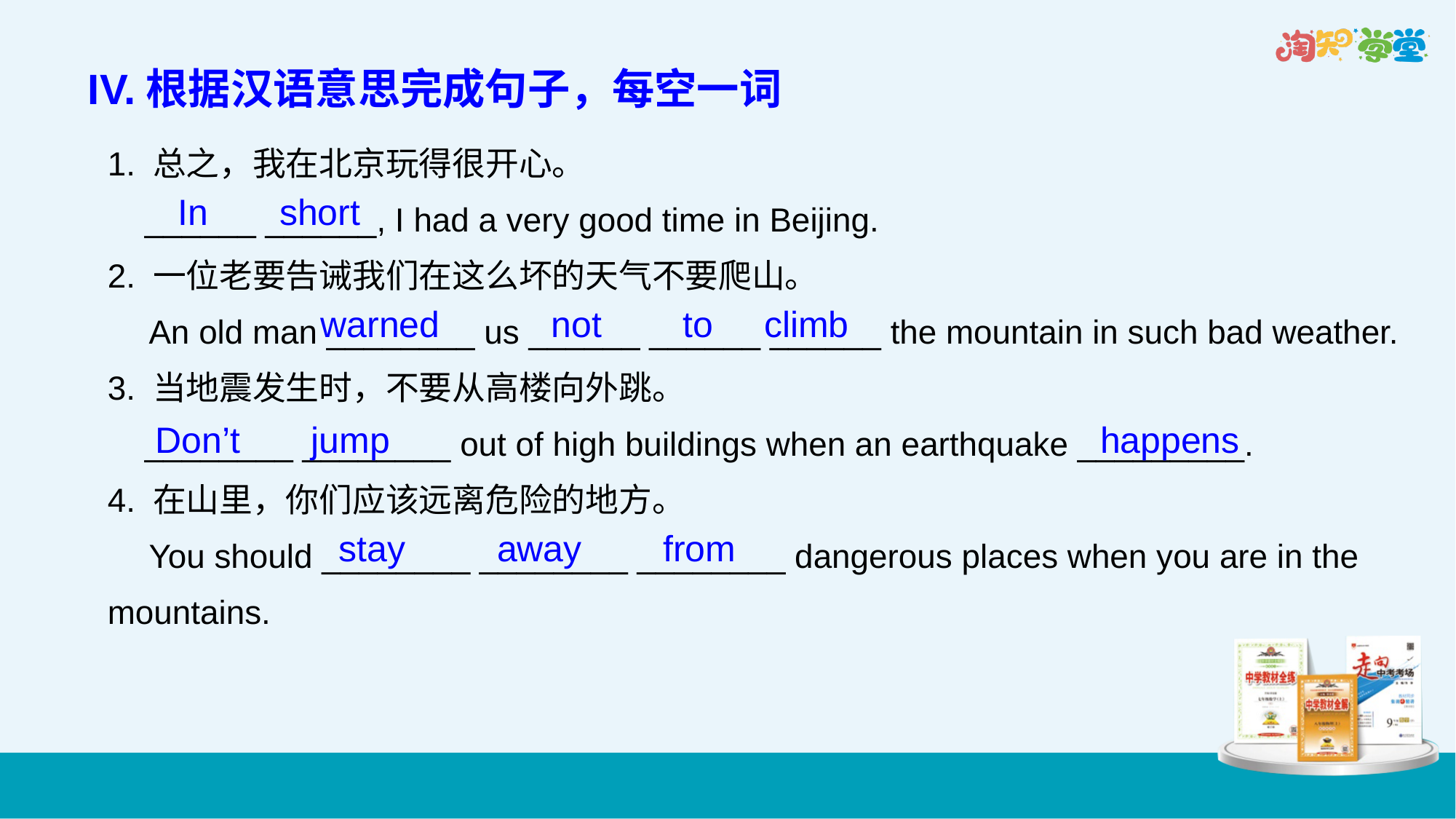

IV.根据汉语意思完成句子，每空一词
1. 总之，我在北京玩得很开心。
    ______ ______, I had a very good time in Beijing.
2. 一位老要告诫我们在这么坏的天气不要爬山。
　An old man ________ us ______ ______ ______ the mountain in such bad weather.
3. 当地震发生时，不要从高楼向外跳。
    ________ ________ out of high buildings when an earthquake _________.
4. 在山里，你们应该远离危险的地方。
　You should ________ ________ ________ dangerous places when you are in the mountains.
  In       short
warned           not        to     climb

Don’t       jump                                                                      happens
stay         away        from